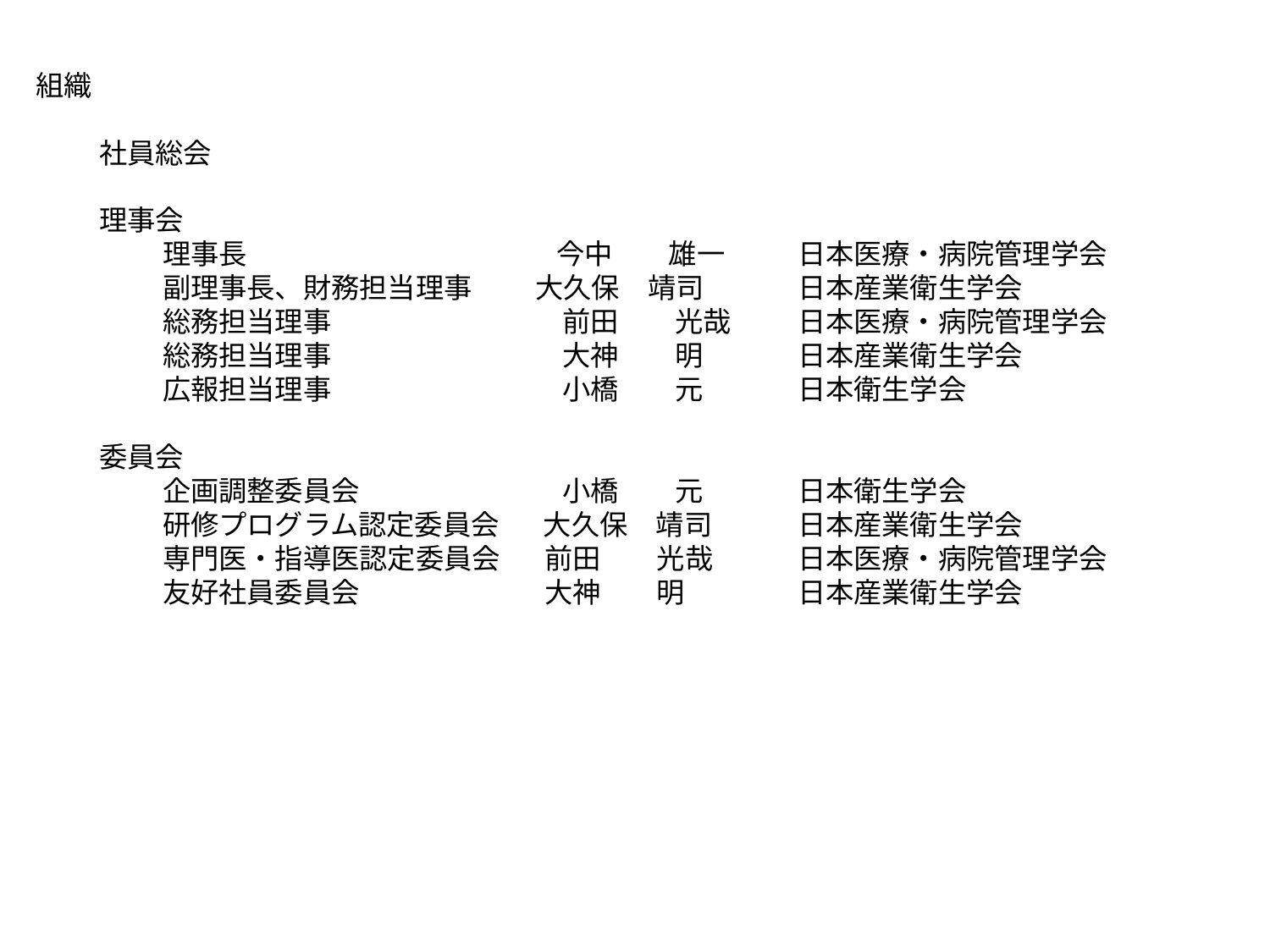

組織

社員総会

理事会
理事長			  今中　　雄一	日本医療・病院管理学会
副理事長、財務担当理事          大久保　靖司	日本産業衛生学会
総務担当理事		   前田　　光哉	日本医療・病院管理学会
総務担当理事		   大神　　明　	日本産業衛生学会
広報担当理事		   小橋　　元　	日本衛生学会

委員会
企画調整委員会		   小橋　　元　	日本衛生学会
研修プログラム認定委員会       大久保　靖司	日本産業衛生学会
専門医・指導医認定委員会       前田　　光哉	日本医療・病院管理学会
友好社員委員会　　　　　       大神　　明　 	日本産業衛生学会